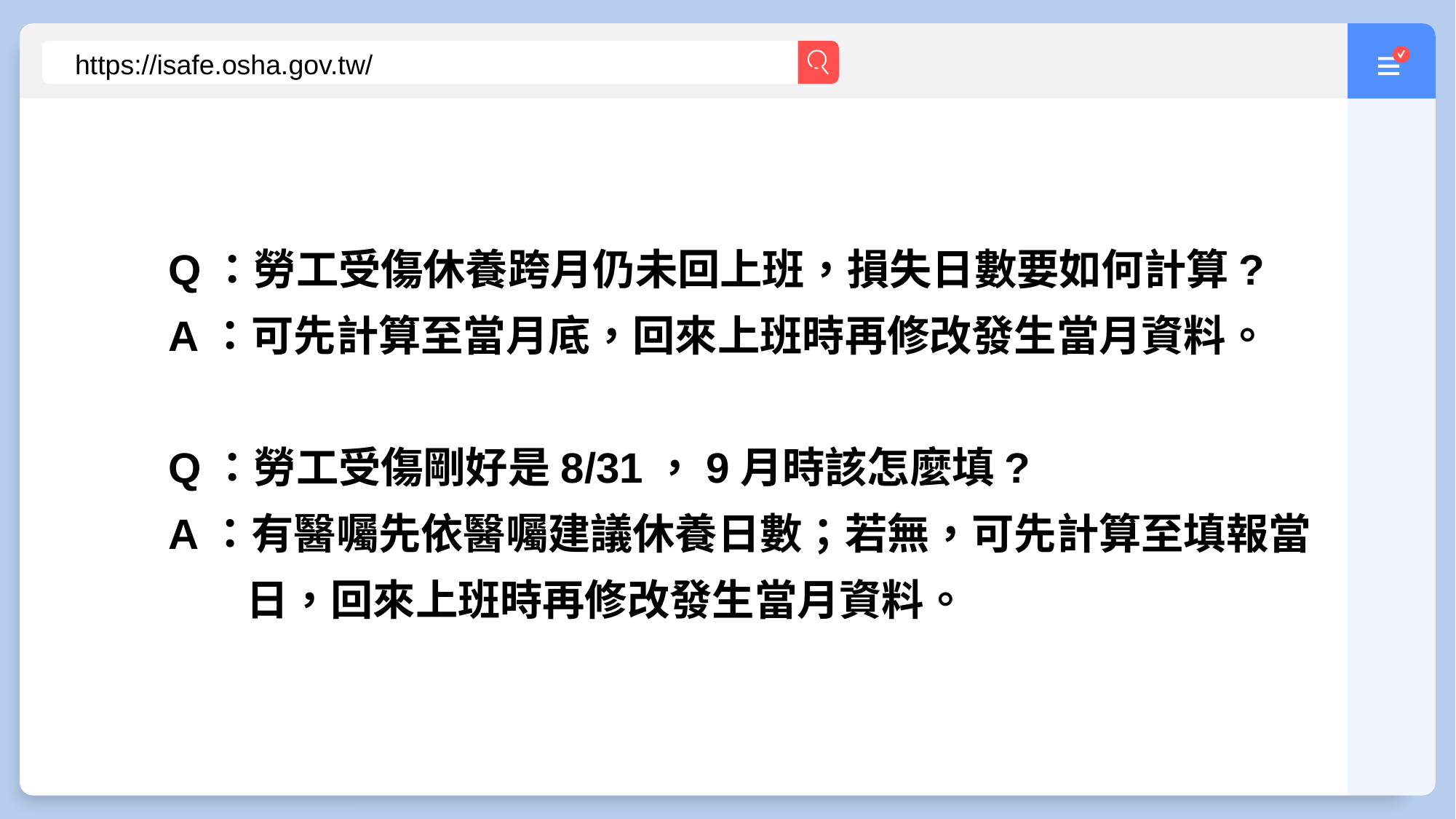

https://isafe.osha.gov.tw/
Q：勞工受傷休養跨月仍未回上班，損失日數要如何計算?
A：可先計算至當月底，回來上班時再修改發生當月資料。

Q：勞工受傷剛好是8/31，9月時該怎麼填?
A：有醫囑先依醫囑建議休養日數；若無，可先計算至填報當
       日，回來上班時再修改發生當月資料。